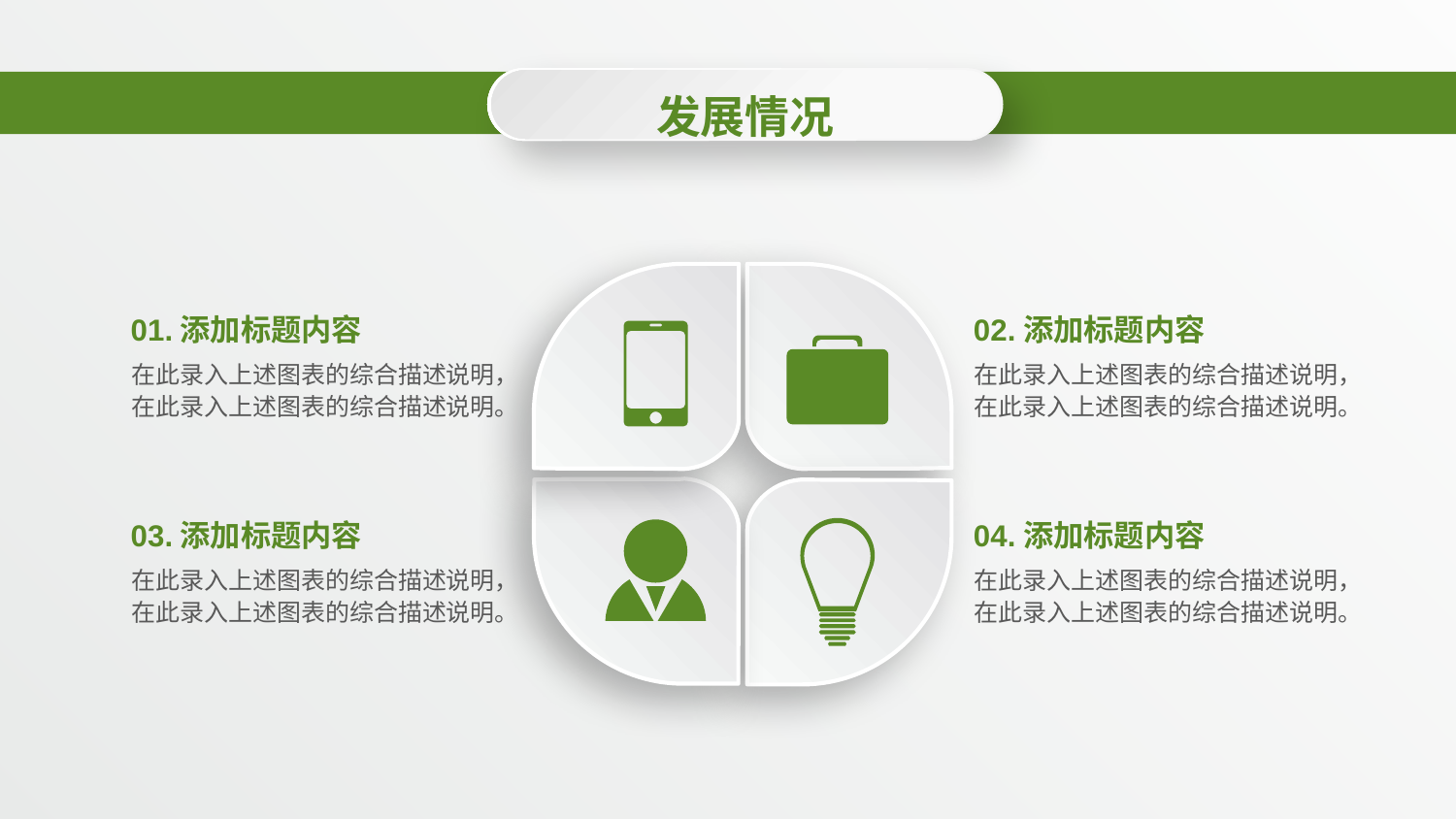

发展情况

01.添加标题内容
02.添加标题内容
在此录入上述图表的综合描述说明，
在此录入上述图表的综合描述说明。
在此录入上述图表的综合描述说明，
在此录入上述图表的综合描述说明。

03.添加标题内容
04.添加标题内容
在此录入上述图表的综合描述说明，
在此录入上述图表的综合描述说明。
在此录入上述图表的综合描述说明，
在此录入上述图表的综合描述说明。